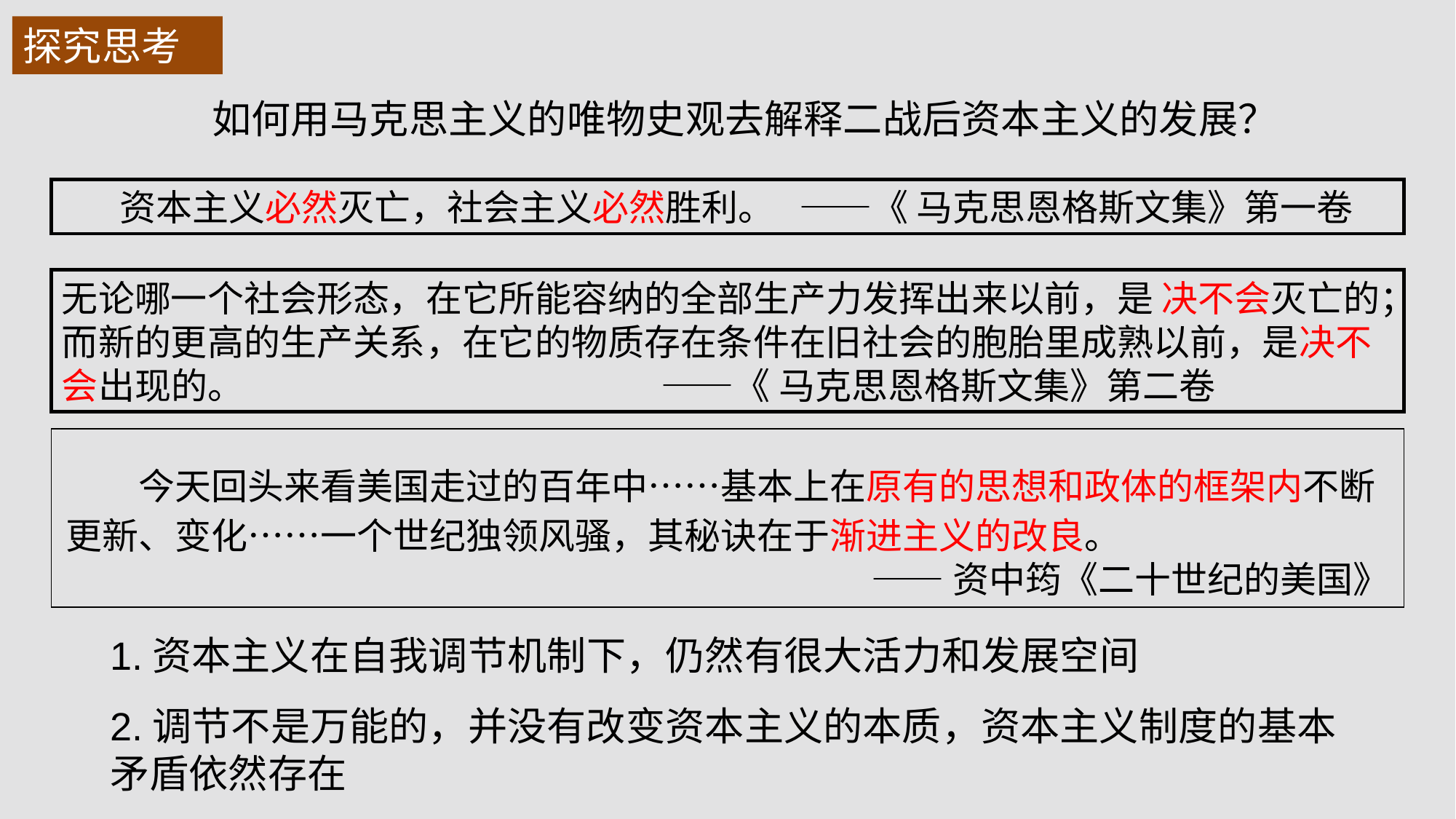

探究思考
如何用马克思主义的唯物史观去解释二战后资本主义的发展？
      资本主义必然灭亡，社会主义必然胜利。   ——《 马克思恩格斯文集》第一卷
无论哪一个社会形态，在它所能容纳的全部生产力发挥出来以前，是 决不会灭亡的；而新的更高的生产关系，在它的物质存在条件在旧社会的胞胎里成熟以前，是决不会出现的。                                                   ——《 马克思恩格斯文集》第二卷
    今天回头来看美国走过的百年中……基本上在原有的思想和政体的框架内不断更新、变化……一个世纪独领风骚，其秘诀在于渐进主义的改良。
——资中筠《二十世纪的美国》
1.资本主义在自我调节机制下，仍然有很大活力和发展空间
2.调节不是万能的，并没有改变资本主义的本质，资本主义制度的基本矛盾依然存在